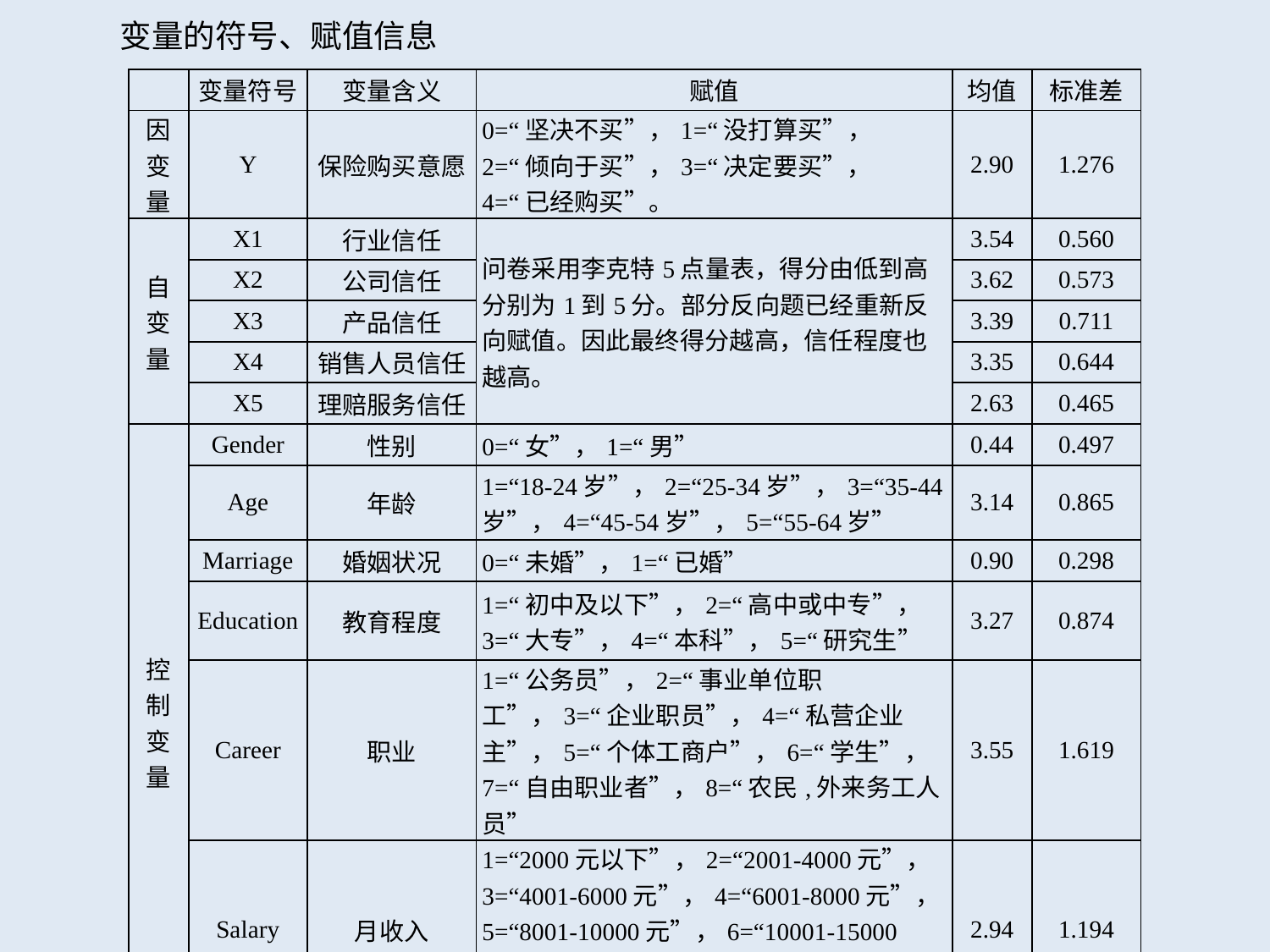

变量的符号、赋值信息
|  | 变量符号 | 变量含义 | 赋值 | 均值 | 标准差 |
| --- | --- | --- | --- | --- | --- |
| 因变量 | Y | 保险购买意愿 | 0=“坚决不买”，1=“没打算买”， 2=“倾向于买”，3=“决定要买”， 4=“已经购买”。 | 2.90 | 1.276 |
| 自变量 | X1 | 行业信任 | 问卷采用李克特5点量表，得分由低到高分别为1到5分。部分反向题已经重新反向赋值。因此最终得分越高，信任程度也越高。 | 3.54 | 0.560 |
|  | X2 | 公司信任 |  | 3.62 | 0.573 |
|  | X3 | 产品信任 |  | 3.39 | 0.711 |
|  | X4 | 销售人员信任 |  | 3.35 | 0.644 |
|  | X5 | 理赔服务信任 |  | 2.63 | 0.465 |
| 控制变量 | Gender | 性别 | 0=“女”，1=“男” | 0.44 | 0.497 |
|  | Age | 年龄 | 1=“18-24岁”，2=“25-34岁”，3=“35-44岁”，4=“45-54岁”，5=“55-64岁” | 3.14 | 0.865 |
|  | Marriage | 婚姻状况 | 0=“未婚”，1=“已婚” | 0.90 | 0.298 |
|  | Education | 教育程度 | 1=“初中及以下”，2=“高中或中专”， 3=“大专”，4=“本科”，5=“研究生” | 3.27 | 0.874 |
|  | Career | 职业 | 1=“公务员”，2=“事业单位职工”，3=“企业职员”，4=“私营企业主”，5=“个体工商户”，6=“学生”，7=“自由职业者”，8=“农民,外来务工人员” | 3.55 | 1.619 |
|  | Salary | 月收入 | 1=“2000元以下”，2=“2001-4000元”，3=“4001-6000元”，4=“6001-8000元”，5=“8001-10000元”，6=“10001-15000元”，7=“15001-20000元”，8=“20001元以上” | 2.94 | 1.194 |